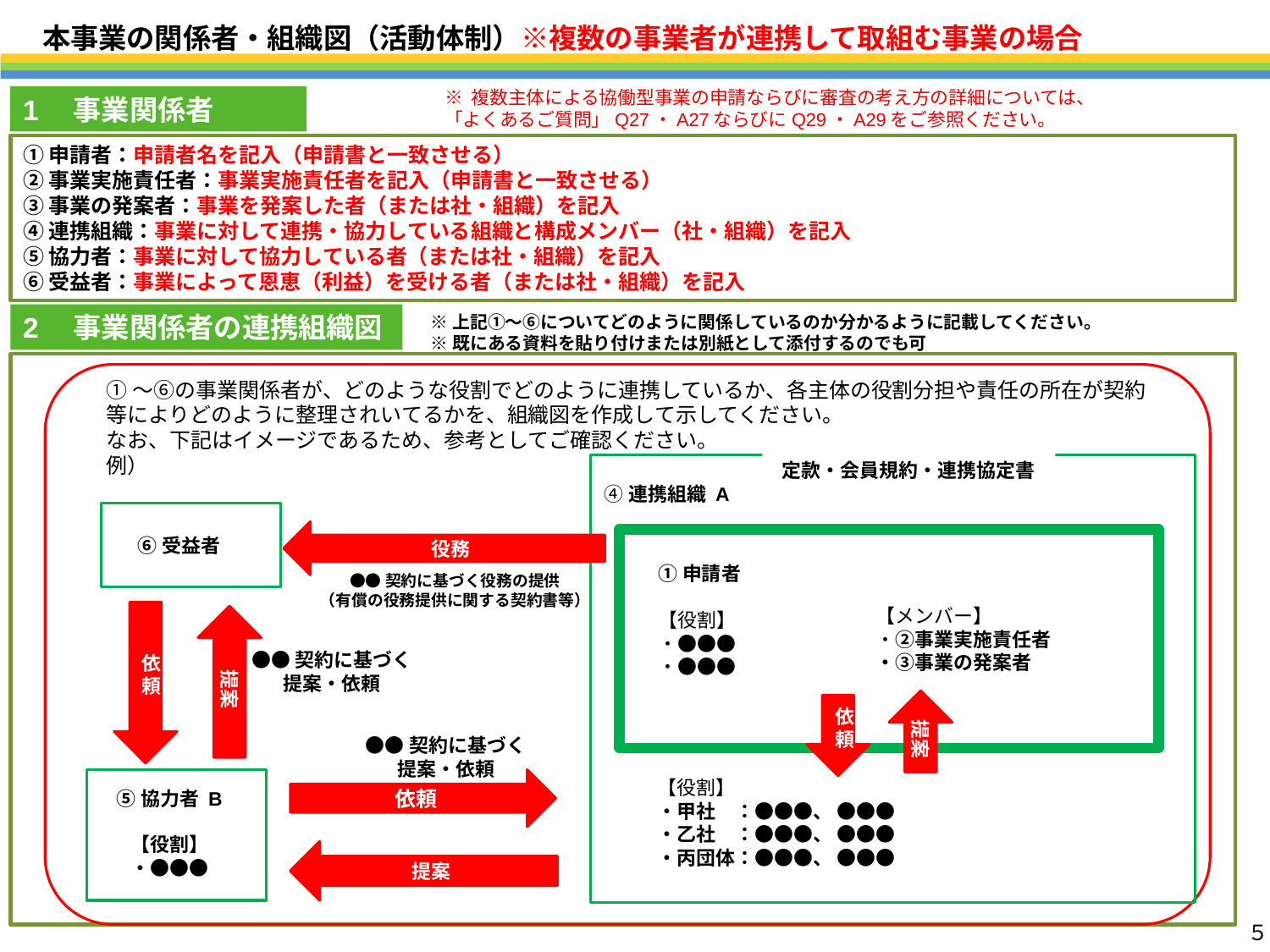

本事業の関係者・組織図（活動体制）※複数の事業者が連携して取組む事業の場合
※ 複数主体による協働型事業の申請ならびに審査の考え方の詳細については、「よくあるご質問」Q27・A27ならびにQ29・A29をご参照ください。
1　事業関係者
①申請者：申請者名を記入（申請書と一致させる）
②事業実施責任者：事業実施責任者を記入（申請書と一致させる）
③事業の発案者：事業を発案した者（または社・組織）を記入
④連携組織：事業に対して連携・協力している組織と構成メンバー（社・組織）を記入
⑤協力者：事業に対して協力している者（または社・組織）を記入
⑥受益者：事業によって恩恵（利益）を受ける者（または社・組織）を記入
2　事業関係者の連携組織図
※上記①～⑥についてどのように関係しているのか分かるように記載してください。
※既にある資料を貼り付けまたは別紙として添付するのでも可

①～⑥の事業関係者が、どのような役割でどのように連携しているか、各主体の役割分担や責任の所在が契約等によりどのように整理されいてるかを、組織図を作成して示してください。
なお、下記はイメージであるため、参考としてご確認ください。
例）
定款・会員規約・連携協定書

④連携組織 A

役務
⑥受益者

①申請者

【役割】
・●●●
・●●●
●●契約に基づく役務の提供
（有償の役務提供に関する契約書等）
【メンバー】
・②事業実施責任者
・③事業の発案者
依頼
提案
●●契約に基づく
提案・依頼
提案
依頼
●●契約に基づく
提案・依頼

依頼
【役割】
・甲社　：●●●、 ●●●
・乙社　：●●●、 ●●●
・丙団体：●●●、 ●●●
⑤協力者 B

【役割】
・●●●
提案
５